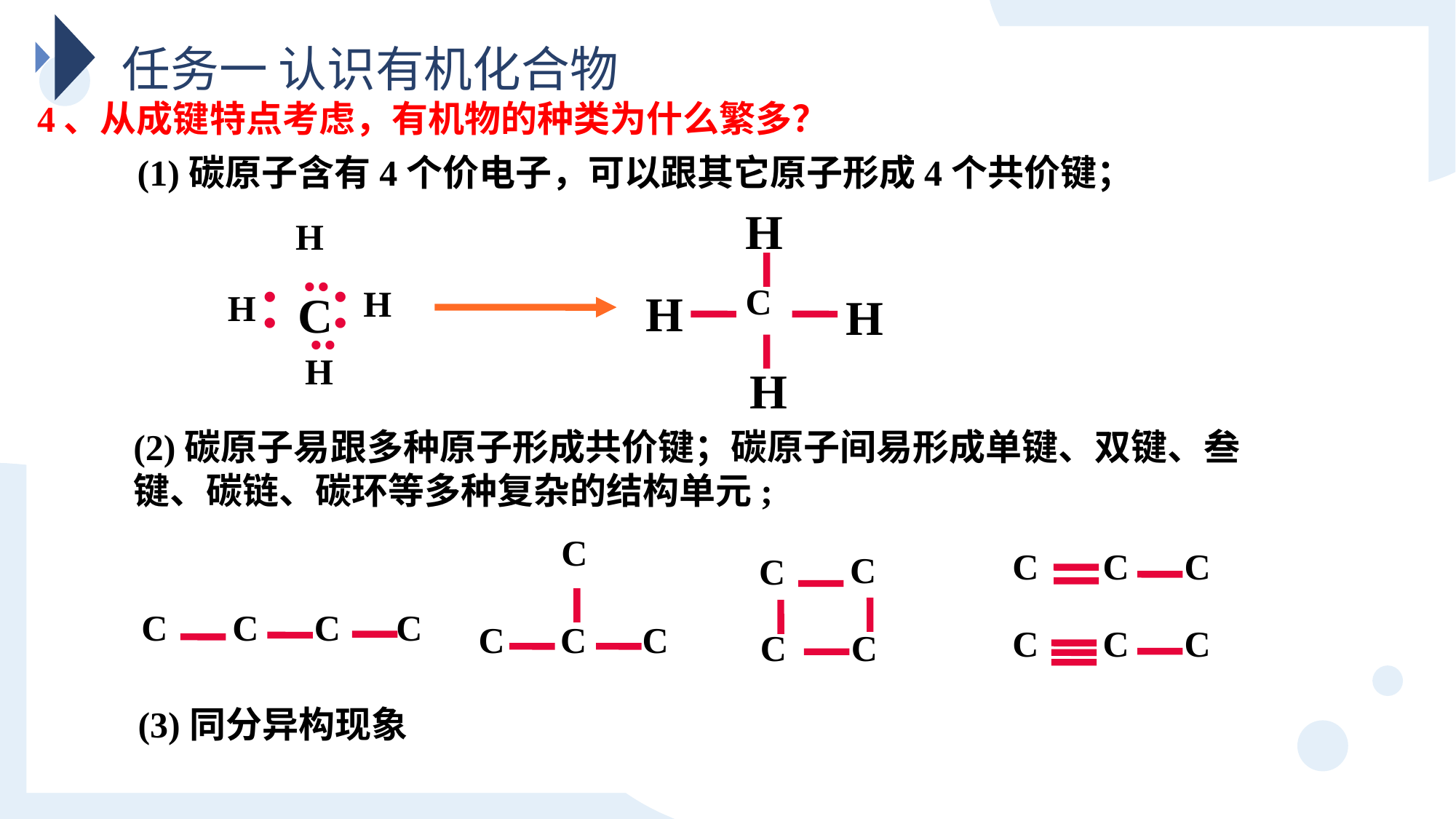

任务一 认识有机化合物

4、从成键特点考虑，有机物的种类为什么繁多？
(1)碳原子含有4个价电子，可以跟其它原子形成4个共价键；
H
H
..

：
：
C
H
H
C
H
H
..

H
H
(2)碳原子易跟多种原子形成共价键；碳原子间易形成单键、双键、叁键、碳链、碳环等多种复杂的结构单元;
C

C
C
C

C
C
C

C
C

C
C

C
C
C
C

C
C
C

(3)同分异构现象